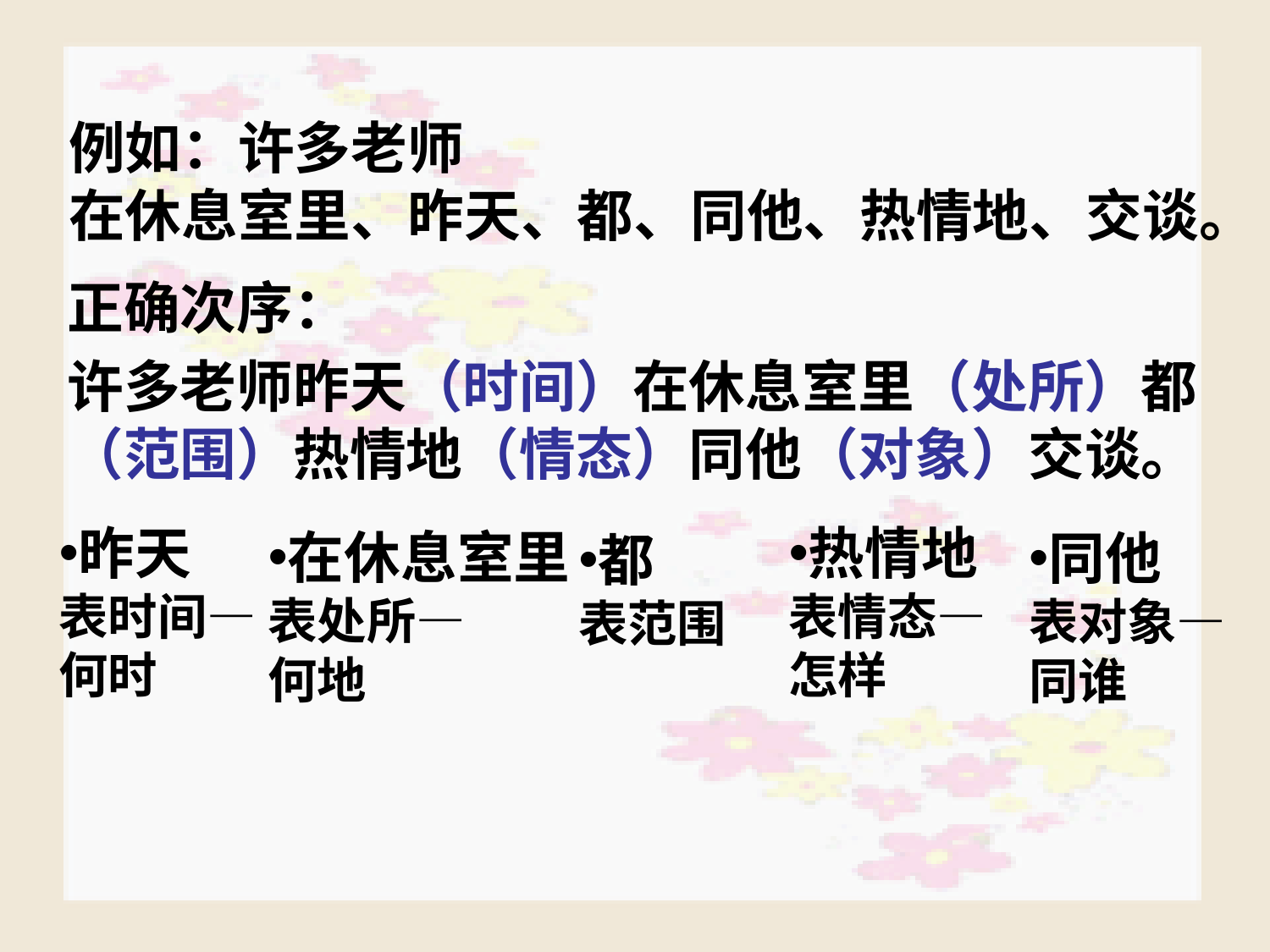

例如：许多老师
在休息室里、昨天、都、同他、热情地、交谈。
正确次序：
许多老师昨天（时间）在休息室里（处所）都（范围）热情地（情态）同他（对象）交谈。
昨天
表时间—
何时
热情地
表情态—
怎样
在休息室里
表处所—
何地
同他
表对象—
同谁
都
表范围